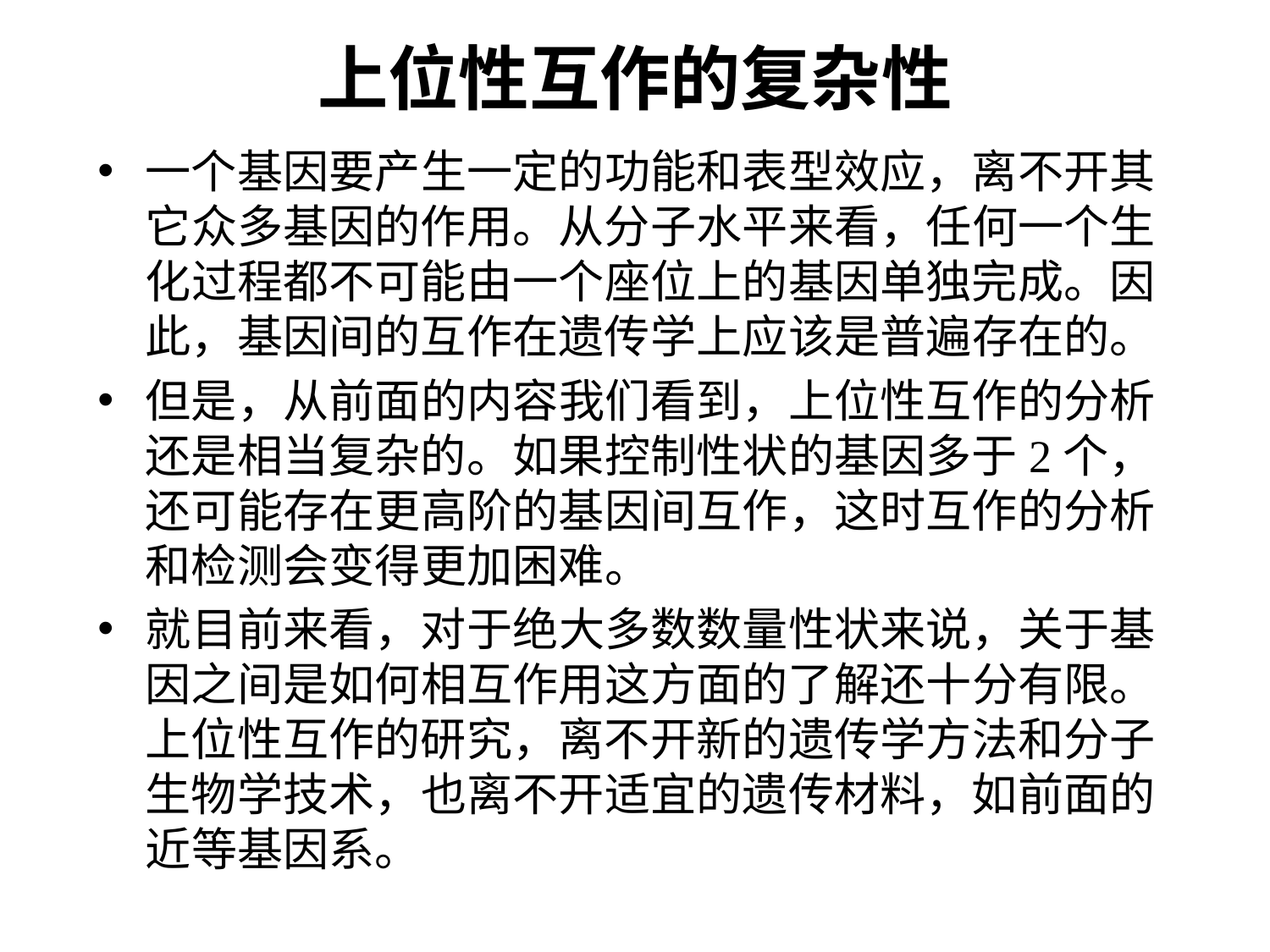

# 上位性互作的复杂性
一个基因要产生一定的功能和表型效应，离不开其它众多基因的作用。从分子水平来看，任何一个生化过程都不可能由一个座位上的基因单独完成。因此，基因间的互作在遗传学上应该是普遍存在的。
但是，从前面的内容我们看到，上位性互作的分析还是相当复杂的。如果控制性状的基因多于2个，还可能存在更高阶的基因间互作，这时互作的分析和检测会变得更加困难。
就目前来看，对于绝大多数数量性状来说，关于基因之间是如何相互作用这方面的了解还十分有限。上位性互作的研究，离不开新的遗传学方法和分子生物学技术，也离不开适宜的遗传材料，如前面的近等基因系。